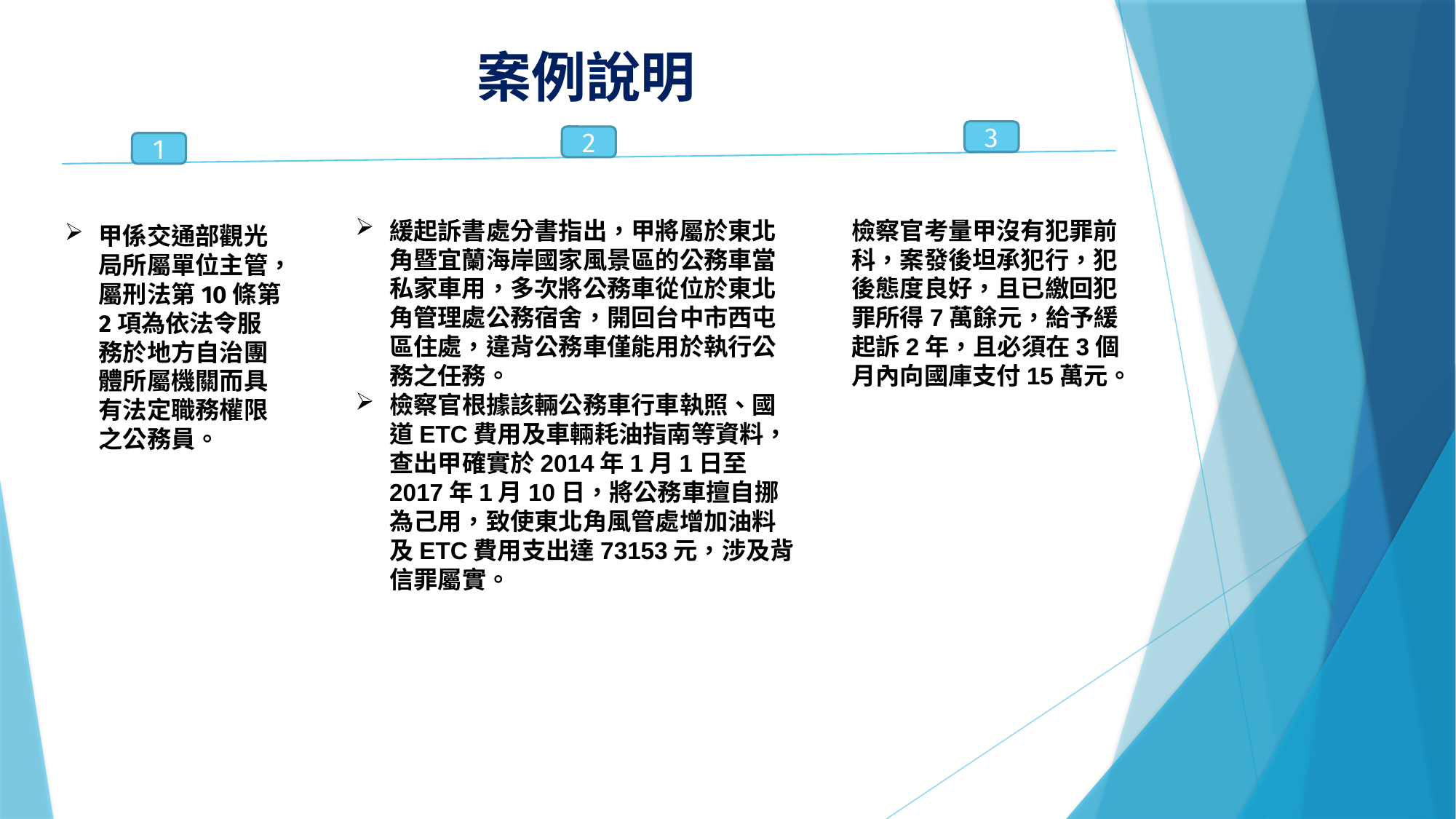

# 案例說明
3
2
1
緩起訴書處分書指出，甲將屬於東北角暨宜蘭海岸國家風景區的公務車當私家車用，多次將公務車從位於東北角管理處公務宿舍，開回台中市西屯區住處，違背公務車僅能用於執行公務之任務。
檢察官根據該輛公務車行車執照、國道ETC費用及車輛耗油指南等資料，查出甲確實於2014年1月1日至2017年1月10日，將公務車擅自挪為己用，致使東北角風管處增加油料及ETC費用支出達73153元，涉及背信罪屬實。

檢察官考量甲沒有犯罪前科，案發後坦承犯行，犯後態度良好，且已繳回犯罪所得7萬餘元，給予緩起訴2年，且必須在3個月內向國庫支付15萬元。
甲係交通部觀光局所屬單位主管，屬刑法第10條第2項為依法令服務於地方自治團體所屬機關而具有法定職務權限之公務員。